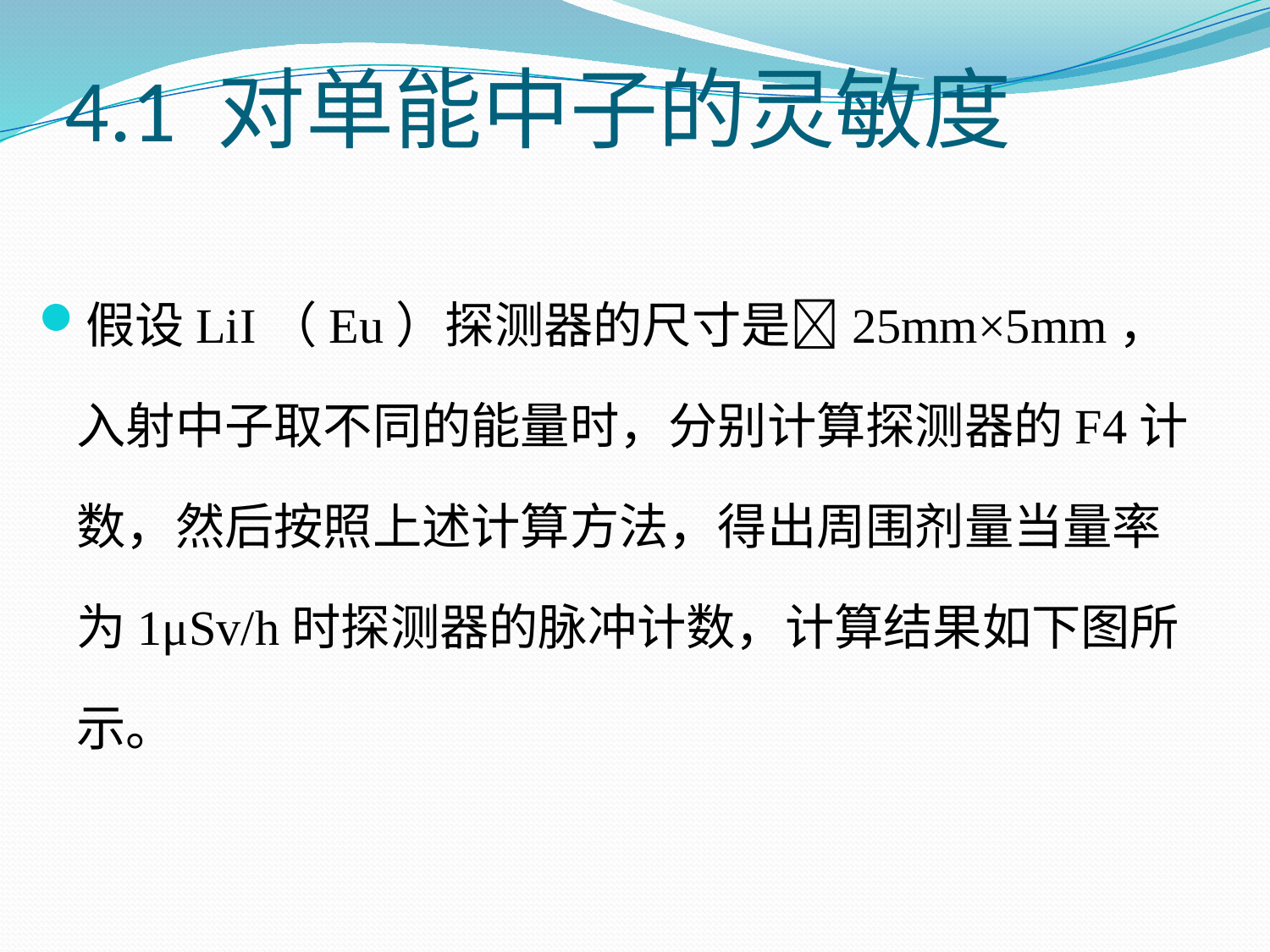

4.1 对单能中子的灵敏度
假设LiI（Eu）探测器的尺寸是Φ25mm×5mm，入射中子取不同的能量时，分别计算探测器的F4计数，然后按照上述计算方法，得出周围剂量当量率为1μSv/h时探测器的脉冲计数，计算结果如下图所示。